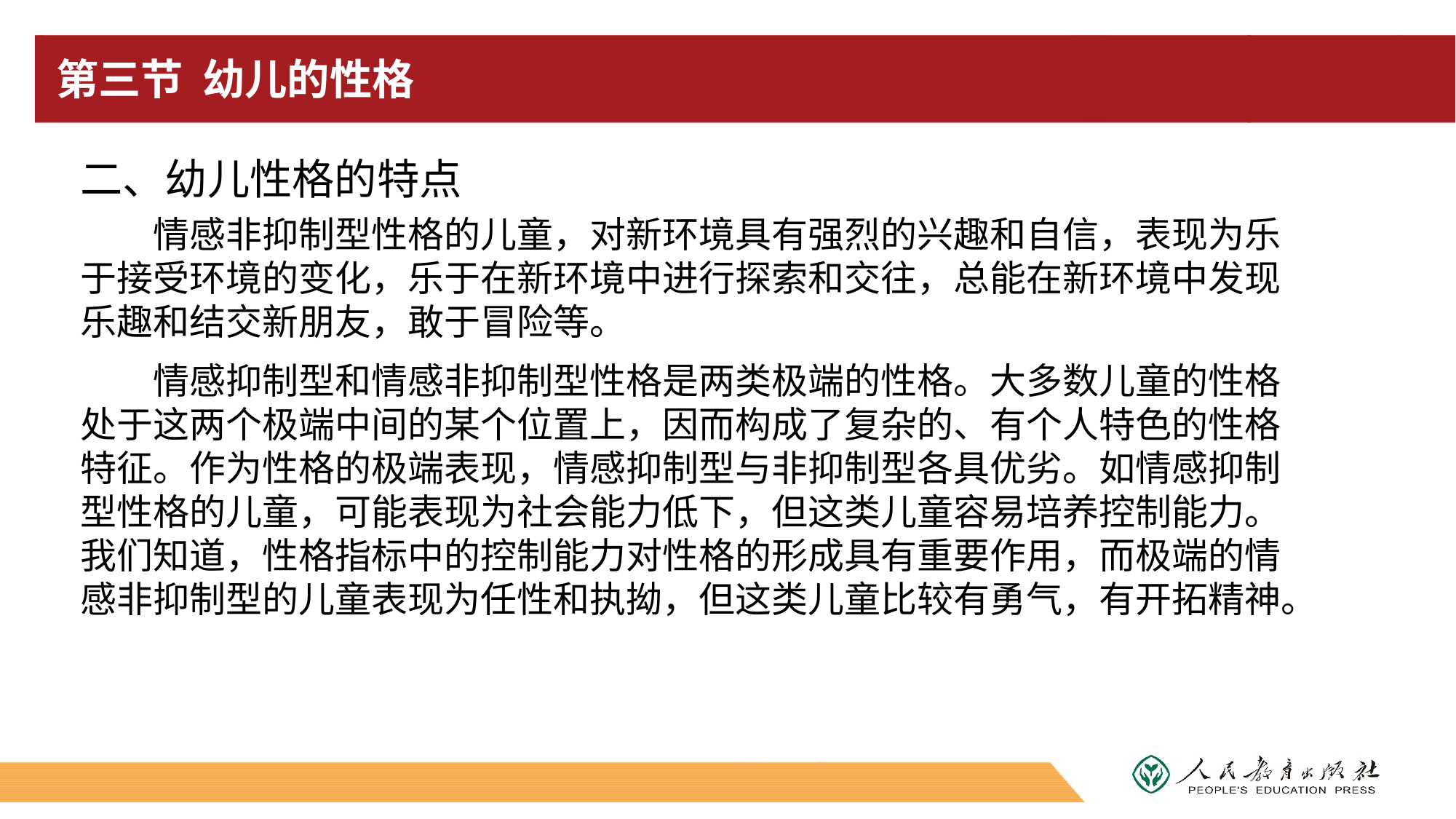

# 第三节  幼儿的性格
二、幼儿性格的特点
情感非抑制型性格的儿童，对新环境具有强烈的兴趣和自信，表现为乐于接受环境的变化，乐于在新环境中进行探索和交往，总能在新环境中发现乐趣和结交新朋友，敢于冒险等。
情感抑制型和情感非抑制型性格是两类极端的性格。大多数儿童的性格处于这两个极端中间的某个位置上，因而构成了复杂的、有个人特色的性格特征。作为性格的极端表现，情感抑制型与非抑制型各具优劣。如情感抑制型性格的儿童，可能表现为社会能力低下，但这类儿童容易培养控制能力。我们知道，性格指标中的控制能力对性格的形成具有重要作用，而极端的情感非抑制型的儿童表现为任性和执拗，但这类儿童比较有勇气，有开拓精神。